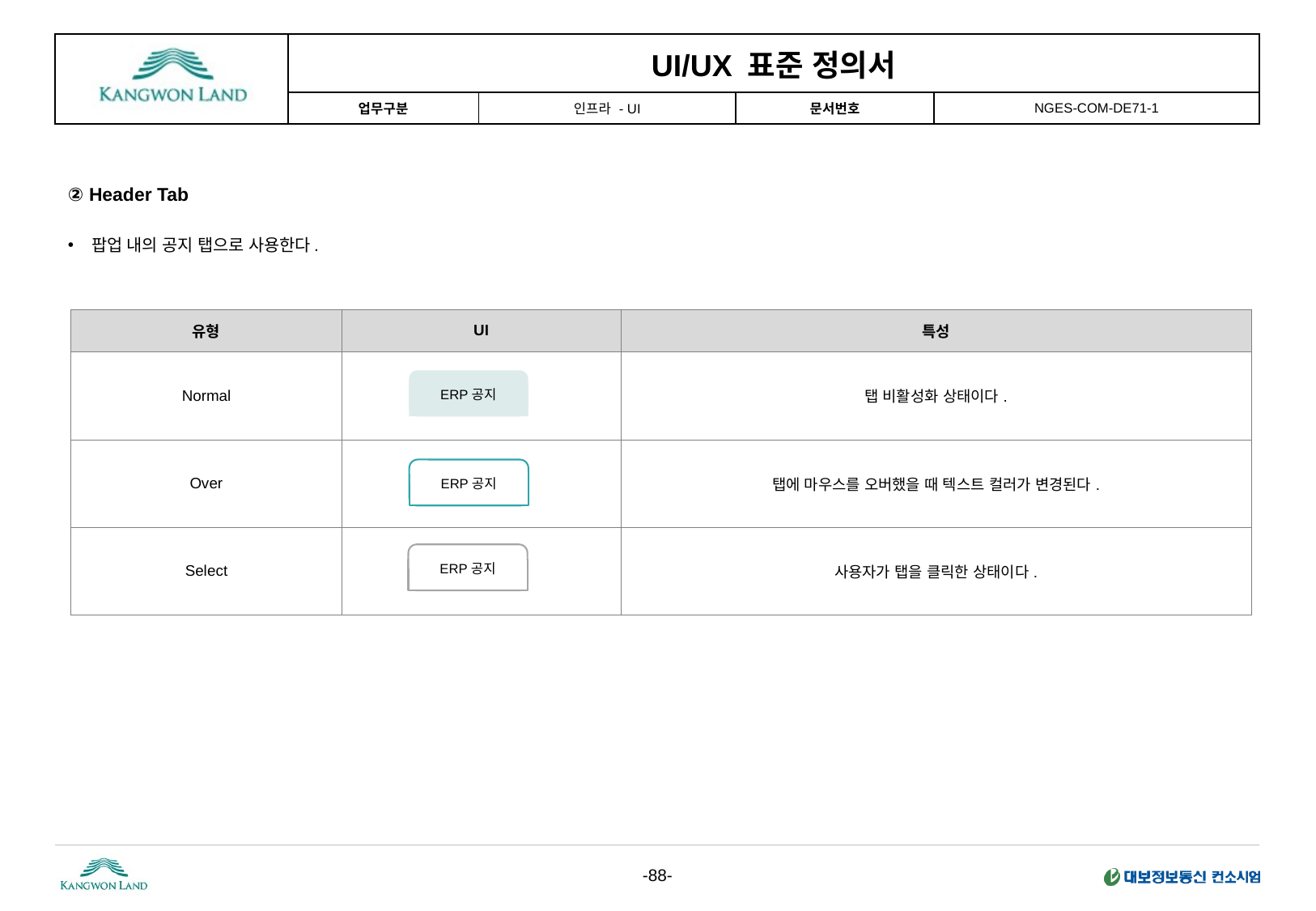

② Header Tab
팝업 내의 공지 탭으로 사용한다.
| 유형 | UI | 특성 |
| --- | --- | --- |
| Normal |  | 탭 비활성화 상태이다. |
| Over |  | 탭에 마우스를 오버했을 때 텍스트 컬러가 변경된다. |
| Select |  | 사용자가 탭을 클릭한 상태이다. |

ERP공지

ERP공지

ERP공지